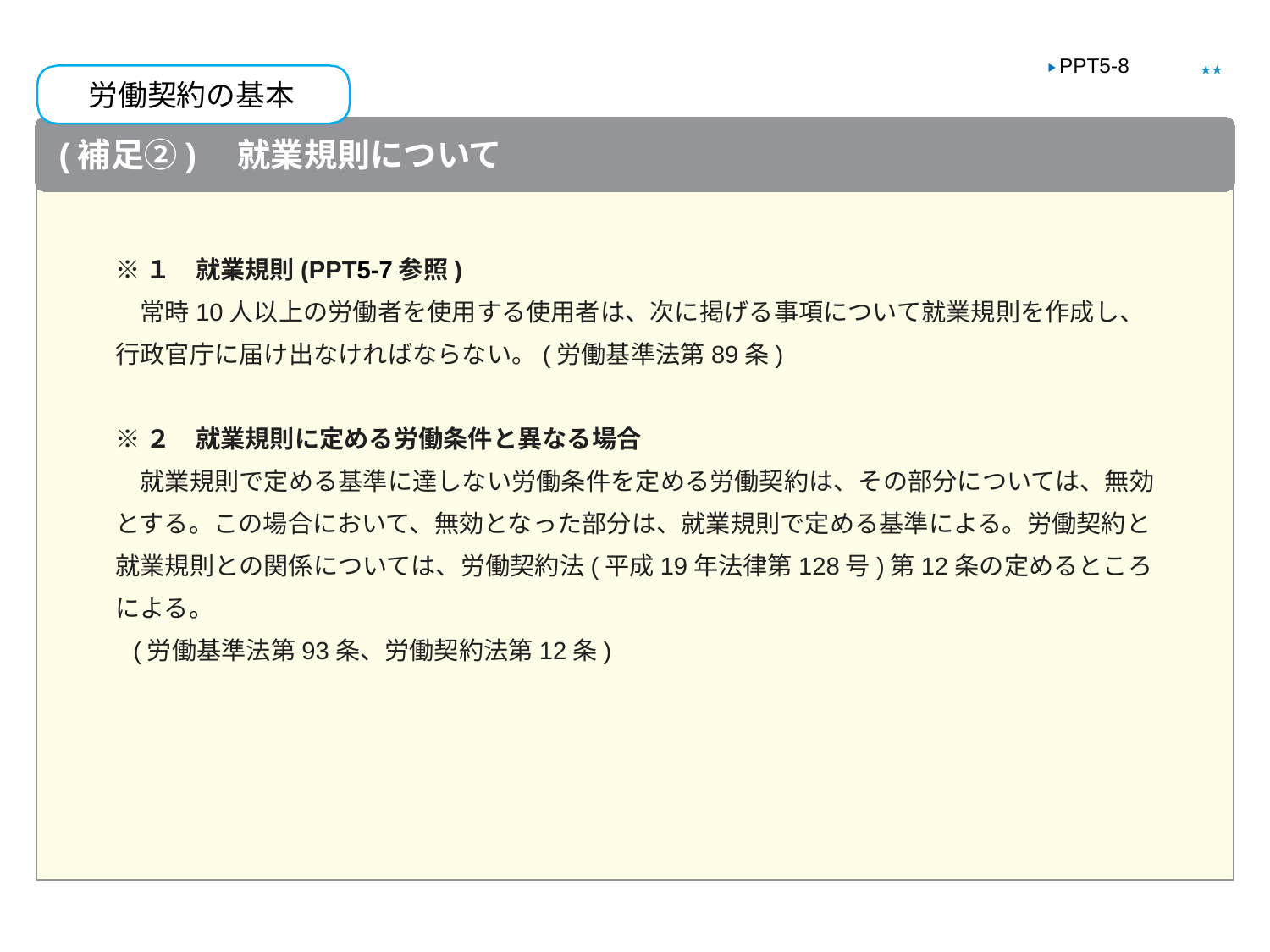

★★
▶ PPT5-8

労働契約の基本

(補足②)　就業規則について

※１　就業規則(PPT5-7参照)
　常時10人以上の労働者を使用する使用者は、次に掲げる事項について就業規則を作成し、行政官庁に届け出なければならない。(労働基準法第89条)

※２　就業規則に定める労働条件と異なる場合
　就業規則で定める基準に達しない労働条件を定める労働契約は、その部分については、無効とする。この場合において、無効となった部分は、就業規則で定める基準による。労働契約と就業規則との関係については、労働契約法(平成19年法律第128号)第12条の定めるところによる。
　(労働基準法第93条、労働契約法第12条)